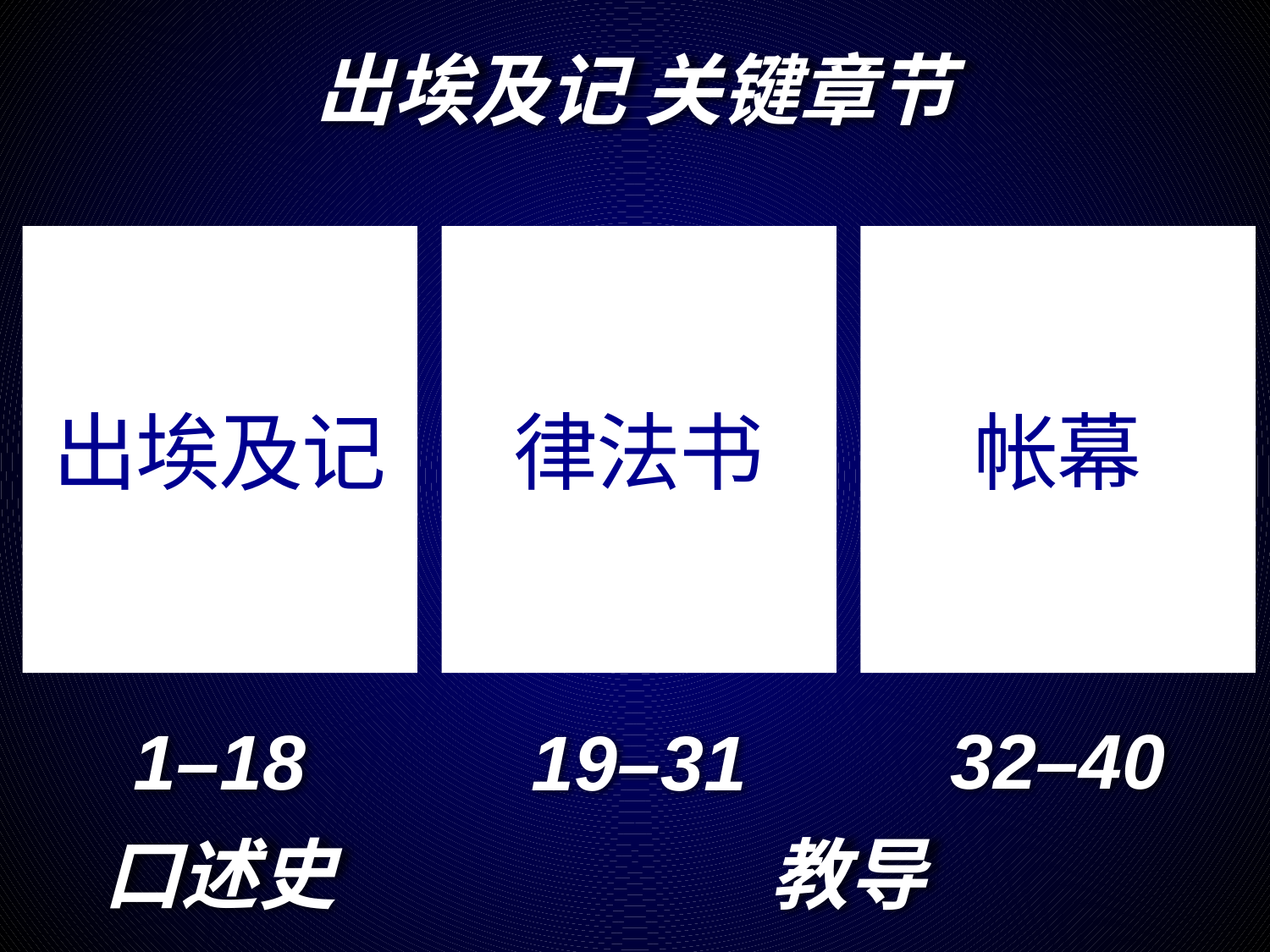

出埃及记 关键章节
出埃及记
律法书
帐幕
#
32–40
1–18
19–31
口述史
教导